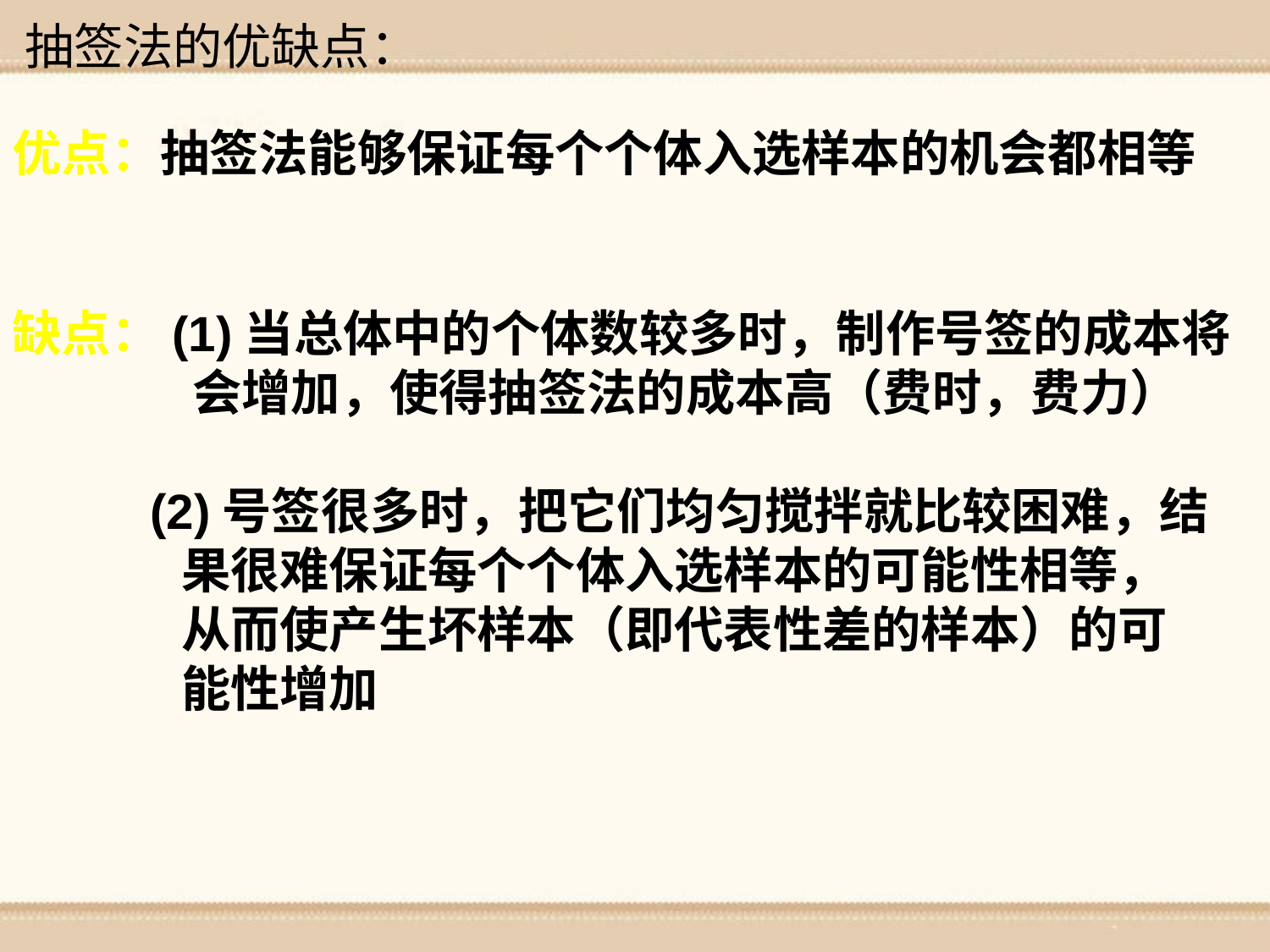

抽签法的优缺点：
优点：抽签法能够保证每个个体入选样本的机会都相等

缺点：(1)当总体中的个体数较多时，制作号签的成本将
               会增加，使得抽签法的成本高（费时，费力）

          (2)号签很多时，把它们均匀搅拌就比较困难，结
              果很难保证每个个体入选样本的可能性相等，
              从而使产生坏样本（即代表性差的样本）的可
              能性增加